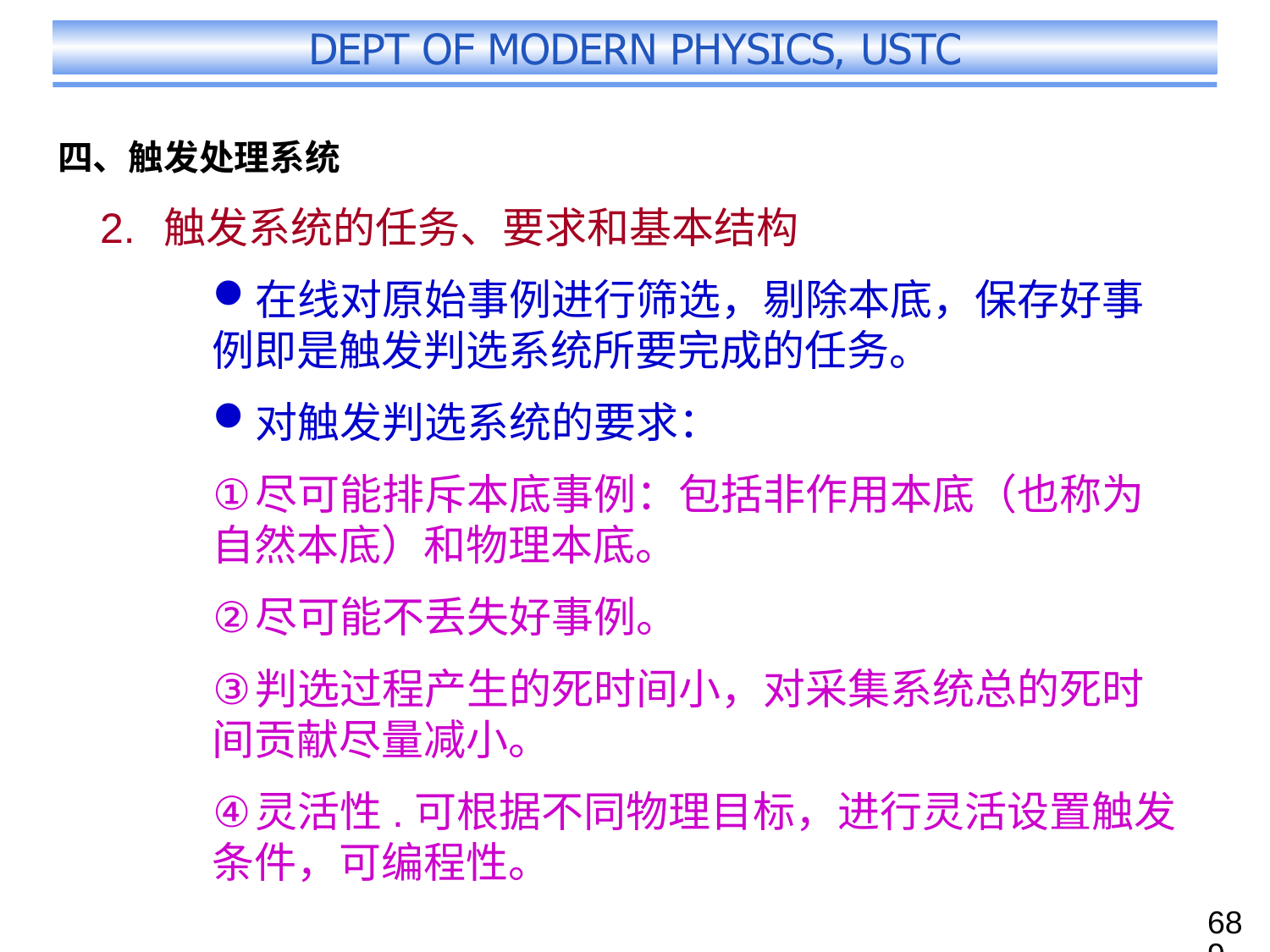

# 四、触发处理系统
触发系统的任务、要求和基本结构
在线对原始事例进行筛选，剔除本底，保存好事例即是触发判选系统所要完成的任务。
对触发判选系统的要求：
尽可能排斥本底事例：包括非作用本底（也称为自然本底）和物理本底。
尽可能不丢失好事例。
判选过程产生的死时间小，对采集系统总的死时间贡献尽量减小。
灵活性.可根据不同物理目标，进行灵活设置触发条件，可编程性。
689